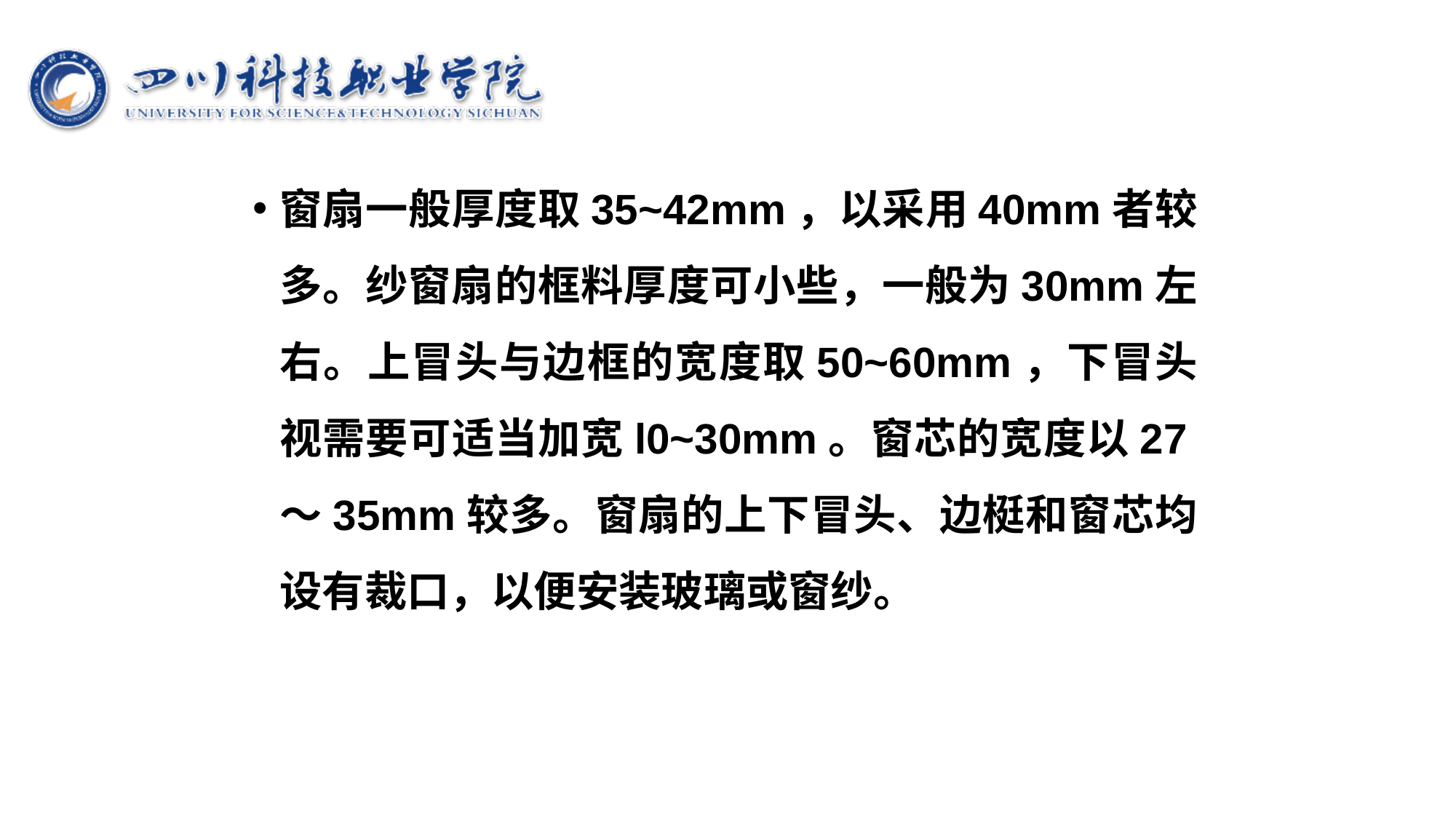

窗扇一般厚度取35~42mm，以采用40mm者较多。纱窗扇的框料厚度可小些，一般为30mm左右。上冒头与边框的宽度取50~60mm，下冒头视需要可适当加宽l0~30mm。窗芯的宽度以27～35mm较多。窗扇的上下冒头、边梃和窗芯均设有裁口，以便安装玻璃或窗纱。